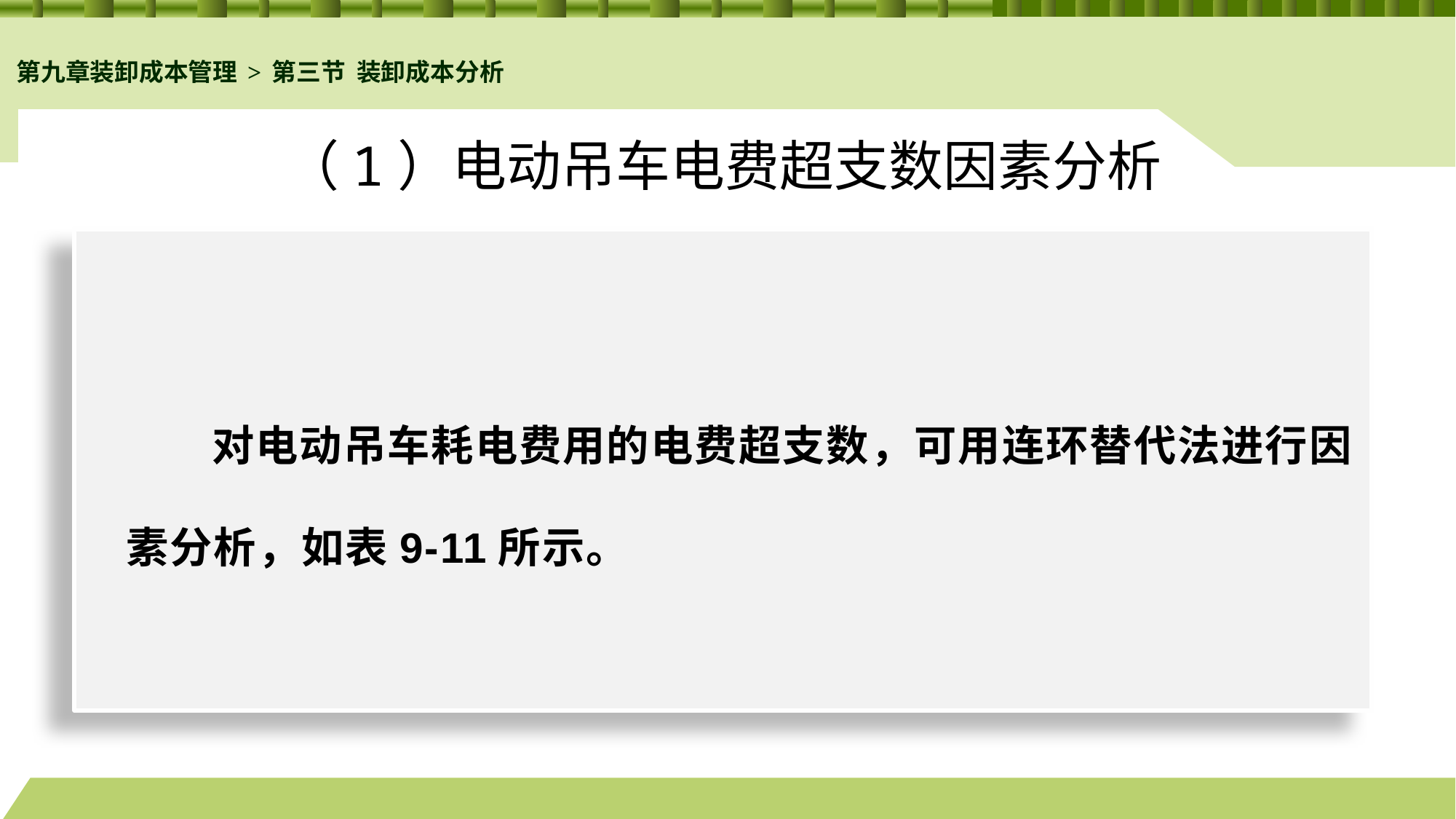

第九章装卸成本管理>第三节  装卸成本分析
# （1）电动吊车电费超支数因素分析
对电动吊车耗电费用的电费超支数，可用连环替代法进行因素分析，如表9-11所示。